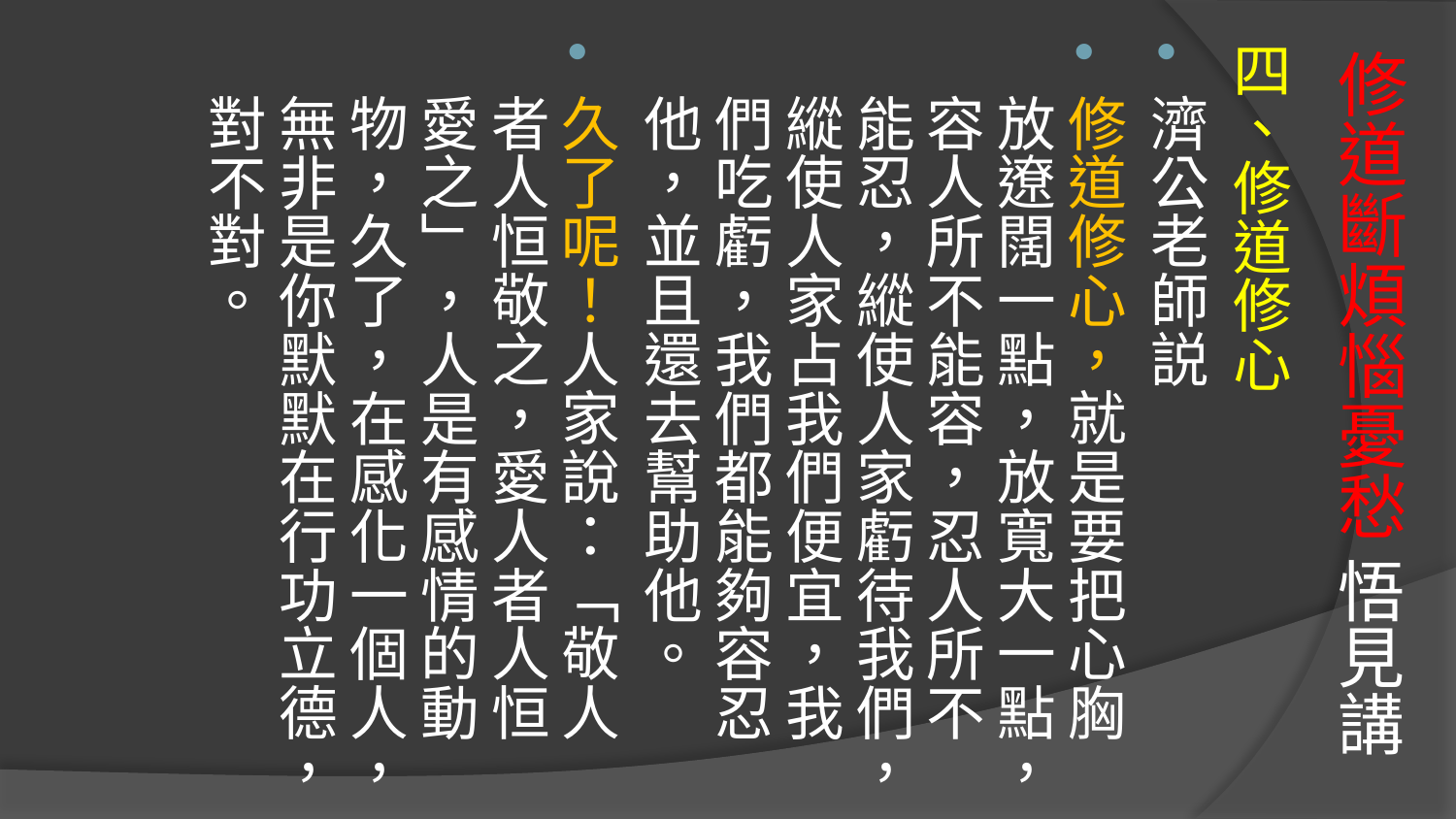

# 修道斷煩惱憂愁 悟見講
四、修道修心
濟公老師説
修道修心，就是要把心胸放遼闊一點，放寬大一點，容人所不能容，忍人所不能忍，縱使人家虧待我們，縱使人家占我們便宜，我們吃虧，我們都能夠容忍他，並且還去幫助他。
久了呢！人家說：「敬人者人恒敬之，愛人者人恒愛之」，人是有感情的動物，久了，在感化一個人，無非是你默默在行功立德，對不對。